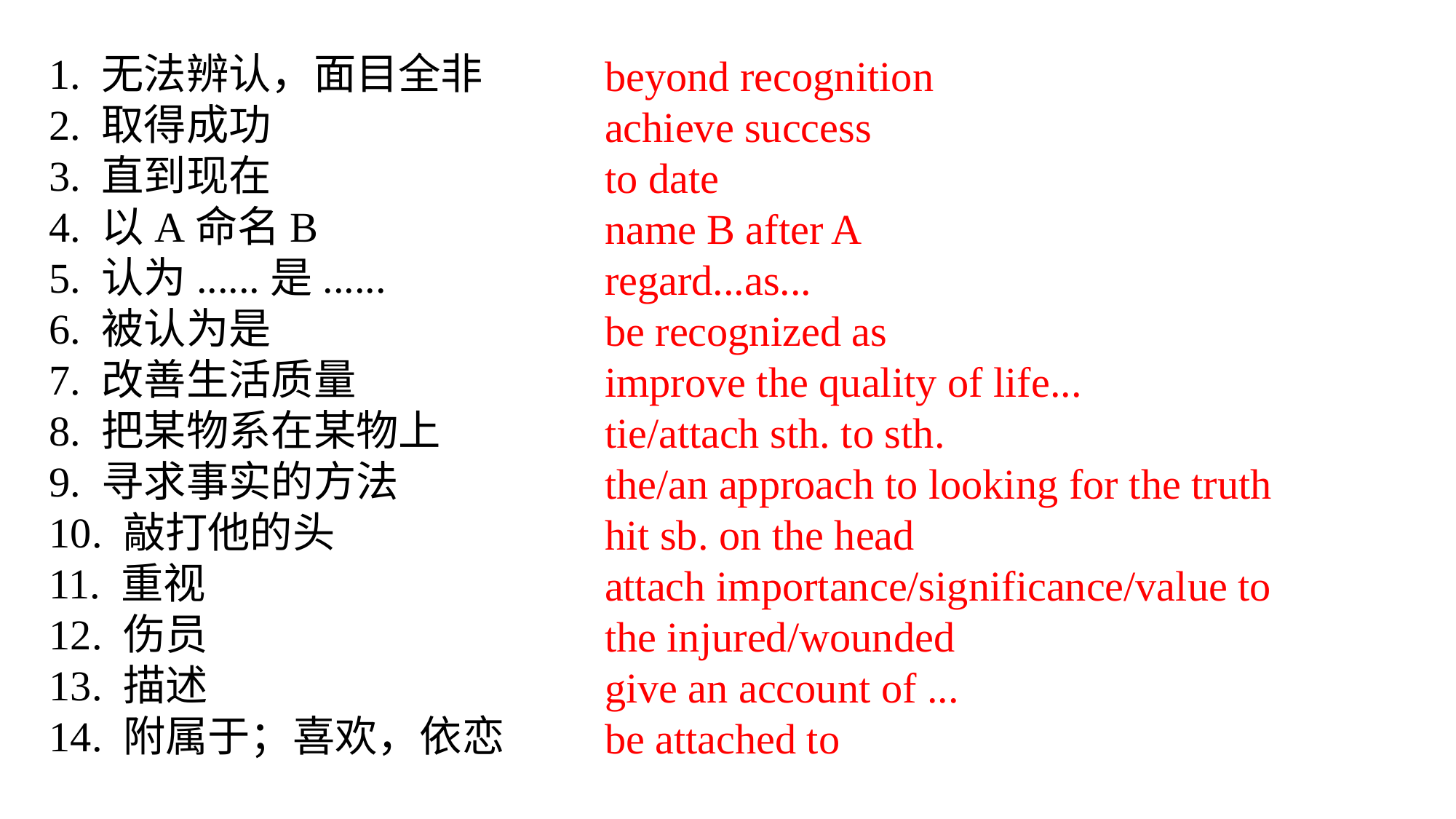

1. 无法辨认，面目全非
2. 取得成功
3. 直到现在
4. 以A命名B
5. 认为......是......
6. 被认为是
7. 改善生活质量
8. 把某物系在某物上
9. 寻求事实的方法
10. 敲打他的头
11. 重视
12. 伤员
13. 描述
14. 附属于；喜欢，依恋
beyond recognition
achieve success
to date
name B after A
regard...as...
be recognized as
improve the quality of life...
tie/attach sth. to sth.
the/an approach to looking for the truth
hit sb. on the head
attach importance/significance/value to
the injured/wounded
give an account of ...
be attached to